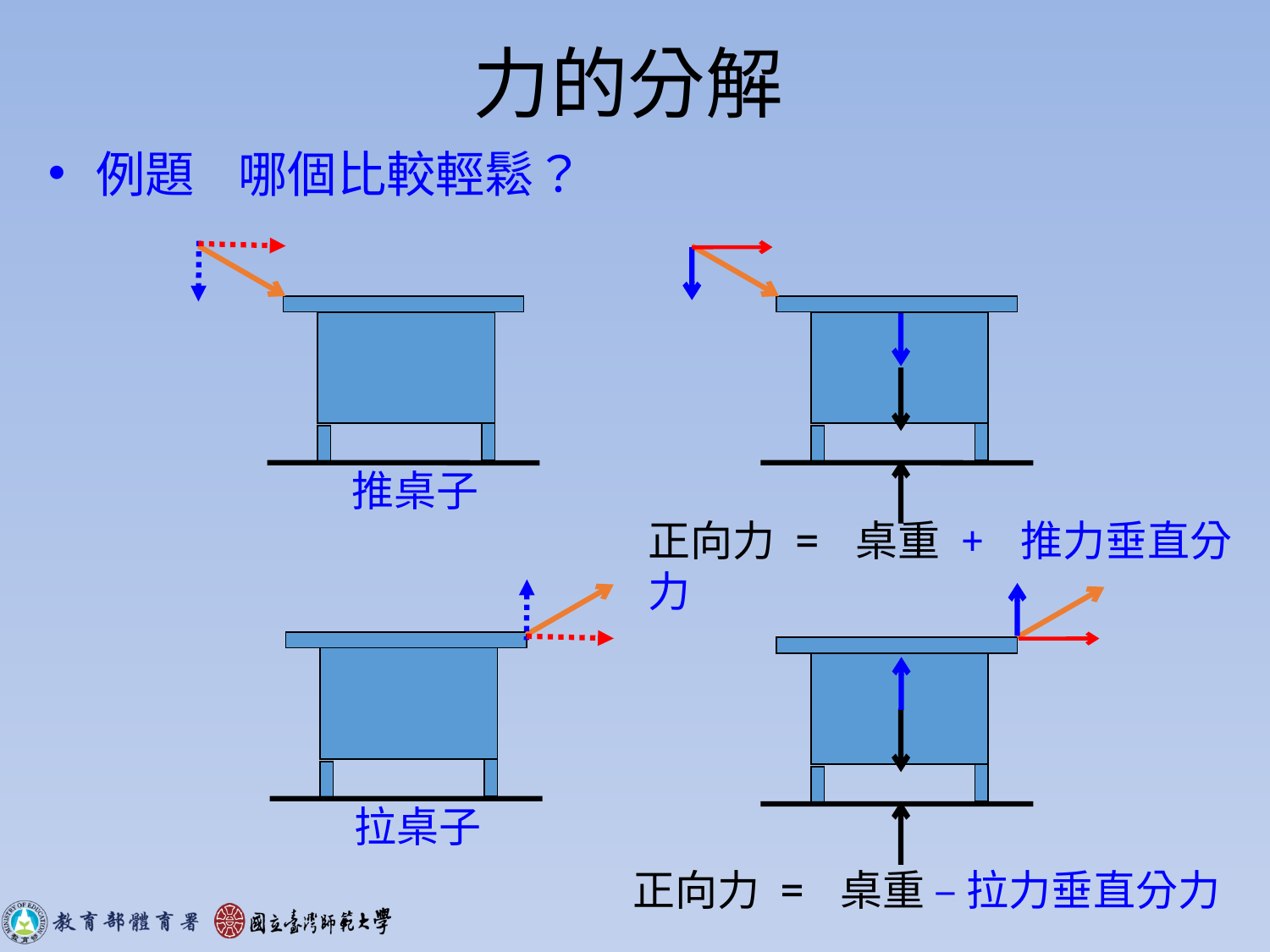

# 力的分解
例題    哪個比較輕鬆？

推桌子

正向力 = 桌重 + 推力垂直分力

拉桌子

正向力 = 桌重 – 拉力垂直分力